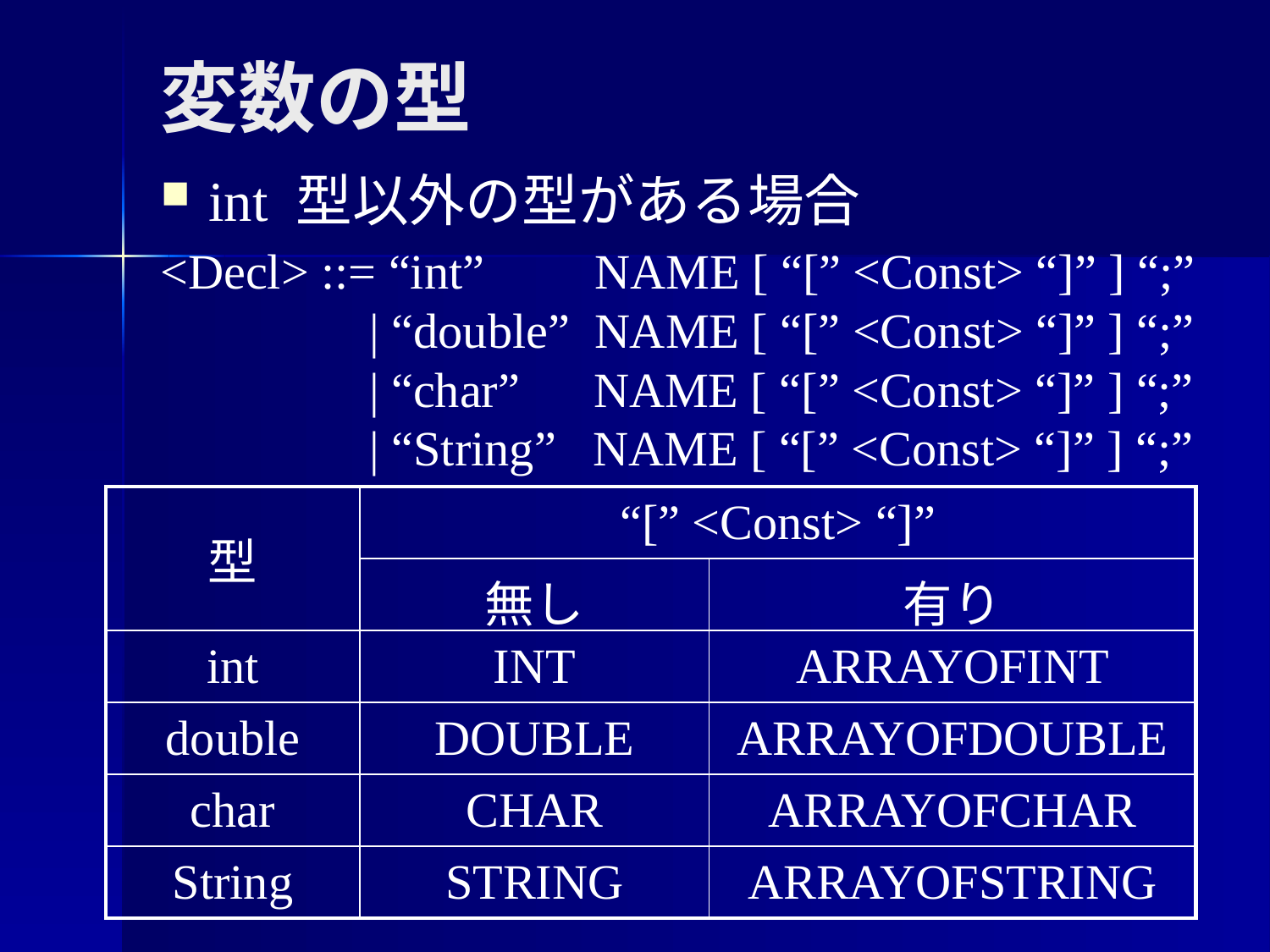

変数の型
int 型以外の型がある場合
<Decl> ::= “int”         NAME [ “[” <Const> “]” ] “;”
                 | “double”  NAME [ “[” <Const> “]” ] “;”
                 | “char”      NAME [ “[” <Const> “]” ] “;”
                 | “String”   NAME [ “[” <Const> “]” ] “;”
| 型 | “[” <Const> “]” |  |
| --- | --- | --- |
|  | 無し | 有り |
| int | INT | ARRAYOFINT |
| double | DOUBLE | ARRAYOFDOUBLE |
| char | CHAR | ARRAYOFCHAR |
| String | STRING | ARRAYOFSTRING |